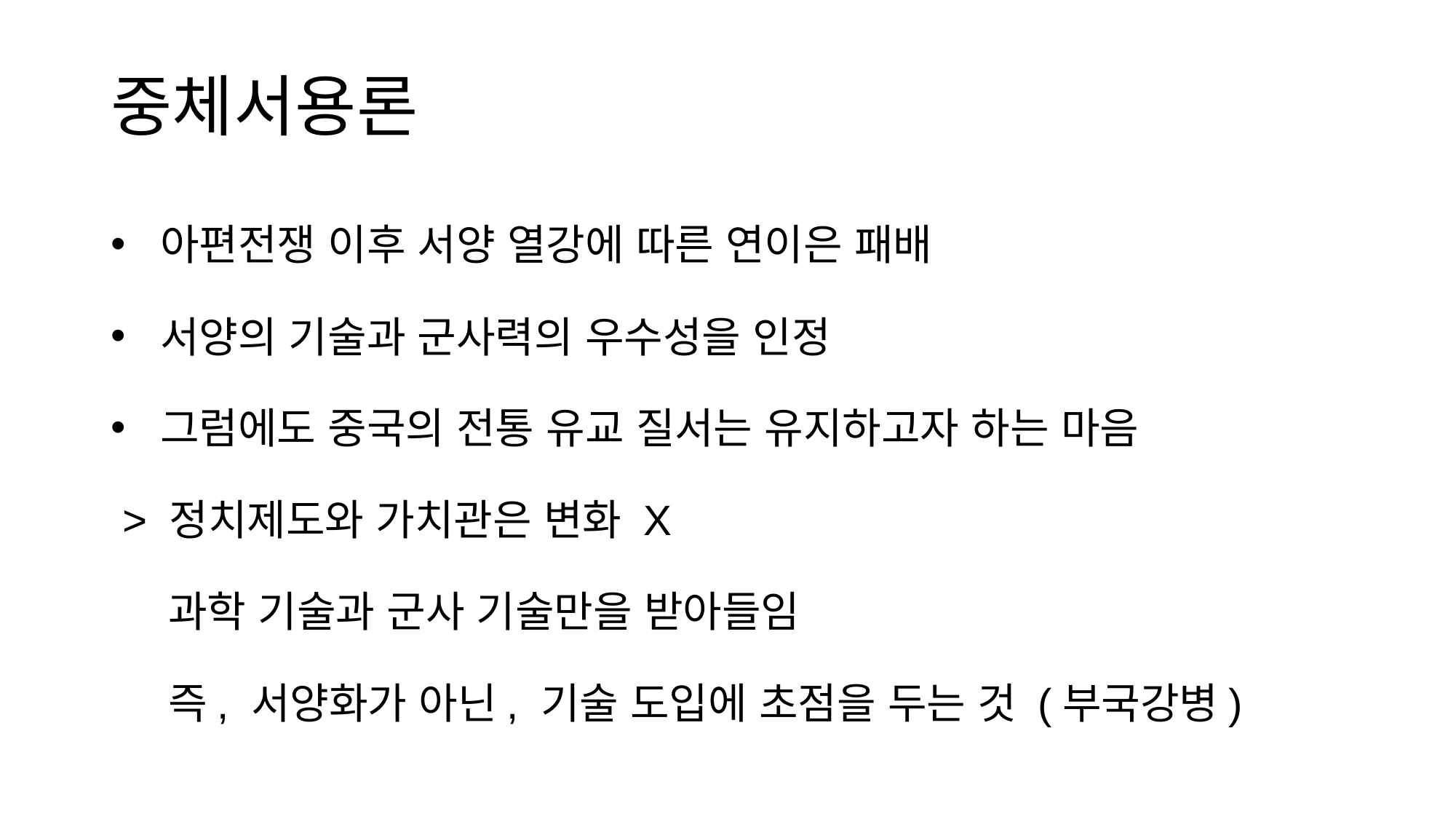

# 중체서용론
 아편전쟁 이후 서양 열강에 따른 연이은 패배
 서양의 기술과 군사력의 우수성을 인정
 그럼에도 중국의 전통 유교 질서는 유지하고자 하는 마음
 > 정치제도와 가치관은 변화 X
    과학 기술과 군사 기술만을 받아들임
    즉, 서양화가 아닌, 기술 도입에 초점을 두는 것 (부국강병)